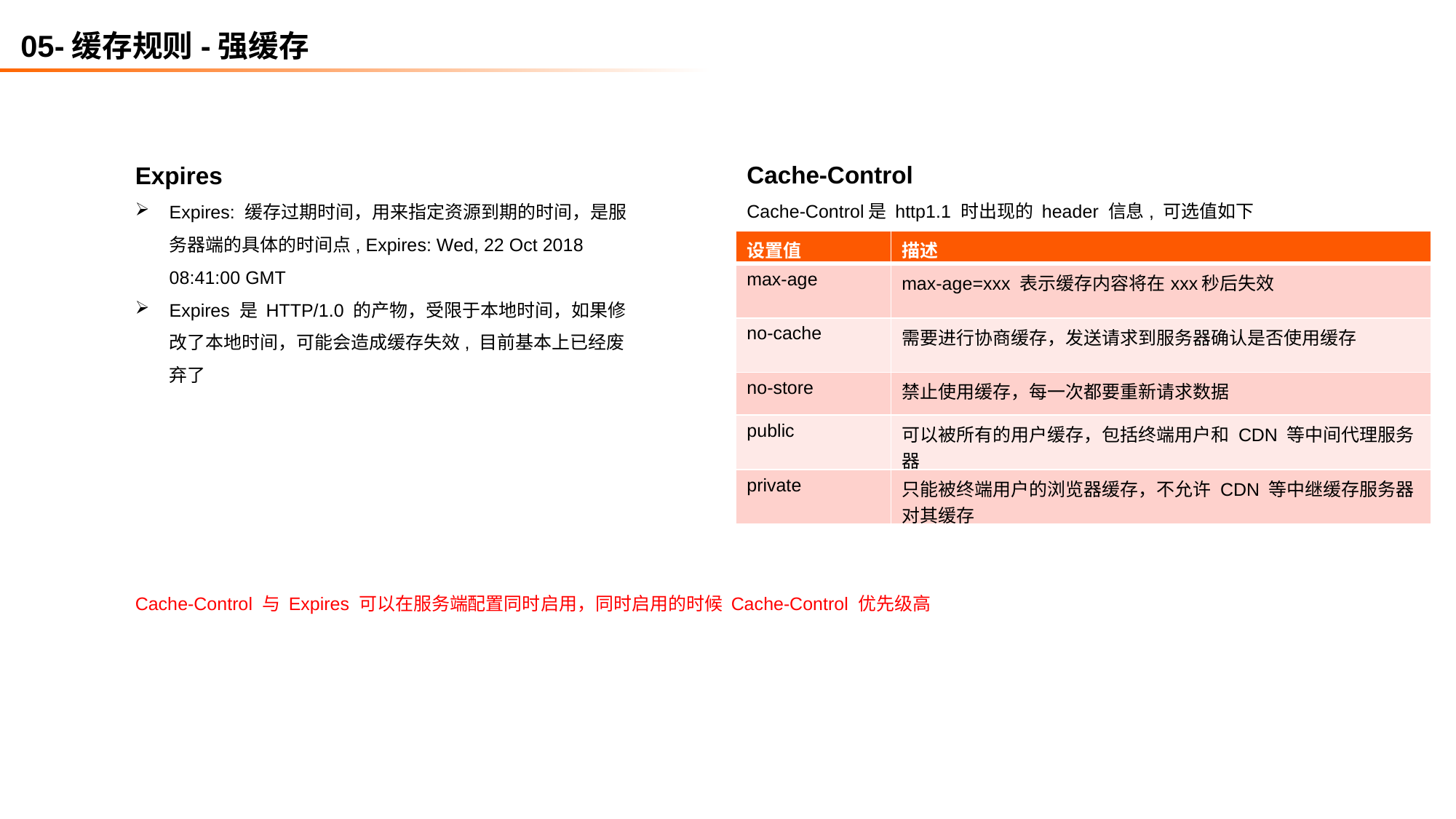

05-缓存规则-强缓存

Expires
Expires: 缓存过期时间，用来指定资源到期的时间，是服务器端的具体的时间点, Expires: Wed, 22 Oct 2018 08:41:00 GMT
Expires 是 HTTP/1.0 的产物，受限于本地时间，如果修改了本地时间，可能会造成缓存失效, 目前基本上已经废弃了

Cache-Control
Cache-Control是 http1.1 时出现的 header 信息, 可选值如下

| 设置值 | 描述 |
| --- | --- |
| max-age | max-age=xxx 表示缓存内容将在xxx秒后失效 |
| no-cache | 需要进行协商缓存，发送请求到服务器确认是否使用缓存 |
| no-store | 禁止使用缓存，每一次都要重新请求数据 |
| public | 可以被所有的用户缓存，包括终端用户和 CDN 等中间代理服务器 |
| private | 只能被终端用户的浏览器缓存，不允许 CDN 等中继缓存服务器对其缓存 |
Cache-Control 与 Expires 可以在服务端配置同时启用，同时启用的时候 Cache-Control 优先级高